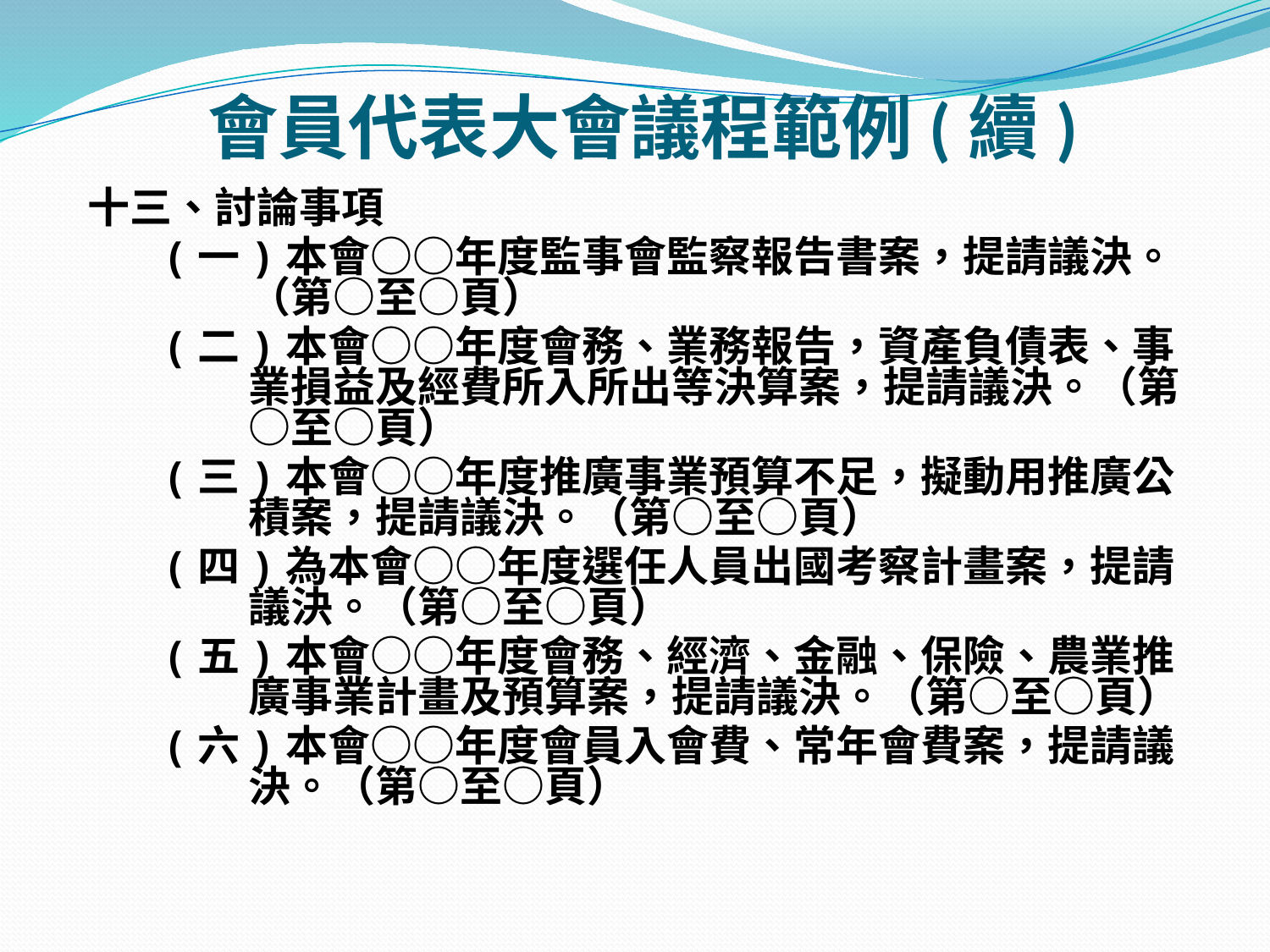

# 會員代表大會議程範例(續)
十三、討論事項
(一)本會○○年度監事會監察報告書案，提請議決。（第○至○頁）
(二)本會○○年度會務、業務報告，資產負債表、事業損益及經費所入所出等決算案，提請議決。（第○至○頁）
(三)本會○○年度推廣事業預算不足，擬動用推廣公積案，提請議決。（第○至○頁）
(四)為本會○○年度選任人員出國考察計畫案，提請議決。（第○至○頁）
(五)本會○○年度會務、經濟、金融、保險、農業推廣事業計畫及預算案，提請議決。（第○至○頁）
(六)本會○○年度會員入會費、常年會費案，提請議決。（第○至○頁）